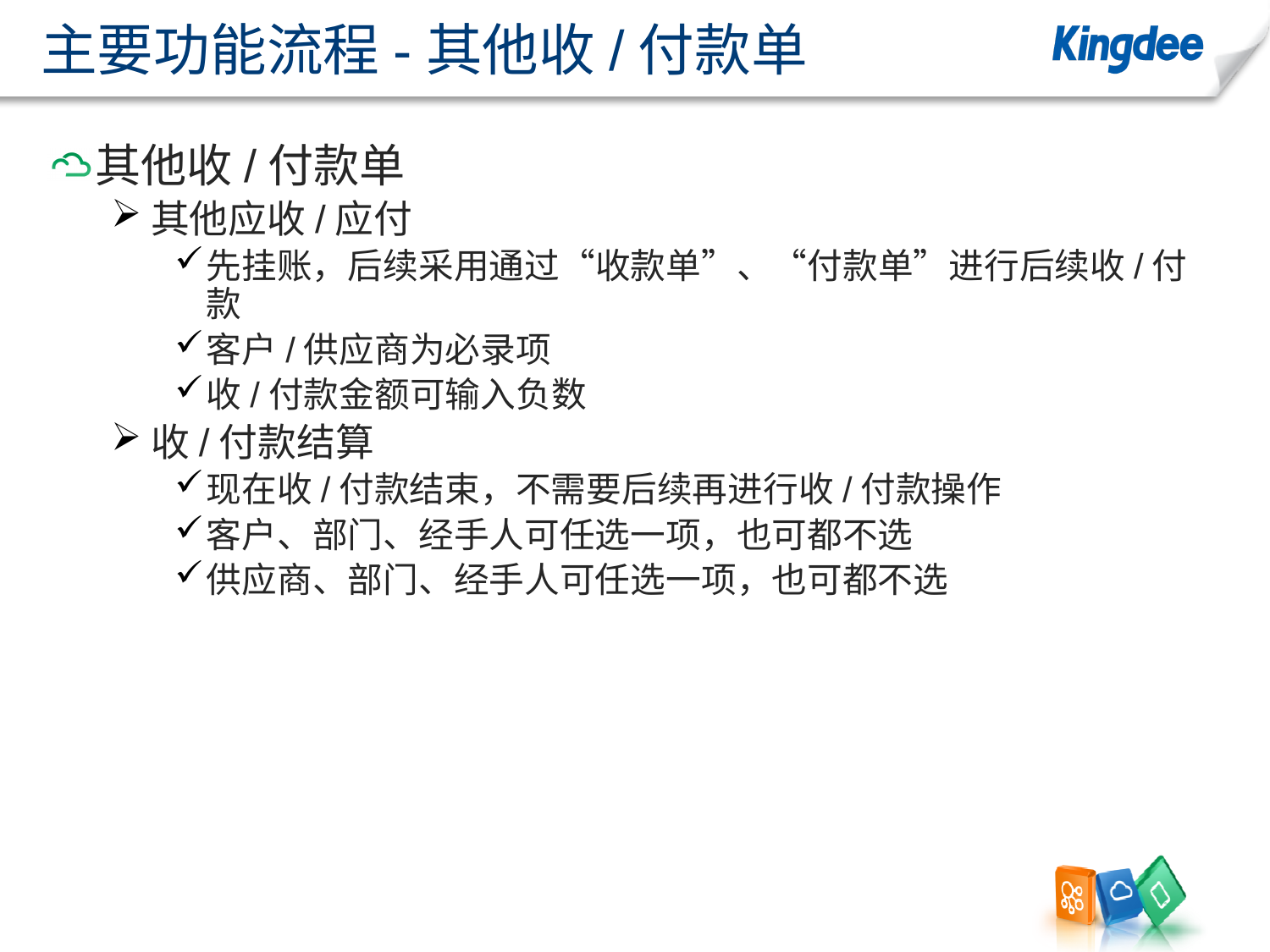

# 主要功能流程-其他收/付款单
其他收/付款单
其他应收/应付
先挂账，后续采用通过“收款单”、“付款单”进行后续收/付款
客户/供应商为必录项
收/付款金额可输入负数
收/付款结算
现在收/付款结束，不需要后续再进行收/付款操作
客户、部门、经手人可任选一项，也可都不选
供应商、部门、经手人可任选一项，也可都不选